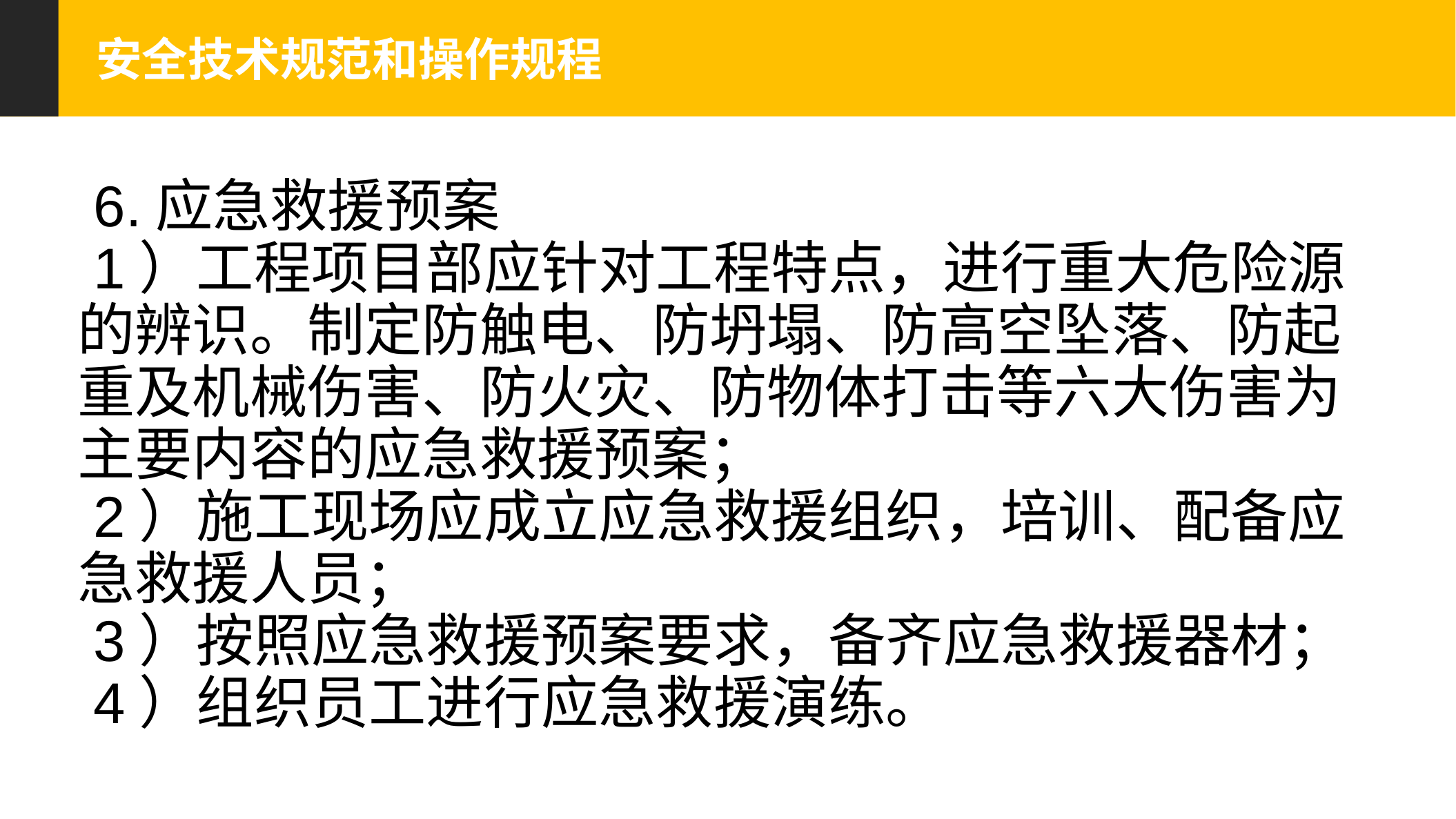

安全技术规范和操作规程
 6.应急救援预案
 1）工程项目部应针对工程特点，进行重大危险源的辨识。制定防触电、防坍塌、防高空坠落、防起重及机械伤害、防火灾、防物体打击等六大伤害为主要内容的应急救援预案；
 2）施工现场应成立应急救援组织，培训、配备应急救援人员；
 3）按照应急救援预案要求，备齐应急救援器材；
 4）组织员工进行应急救援演练。